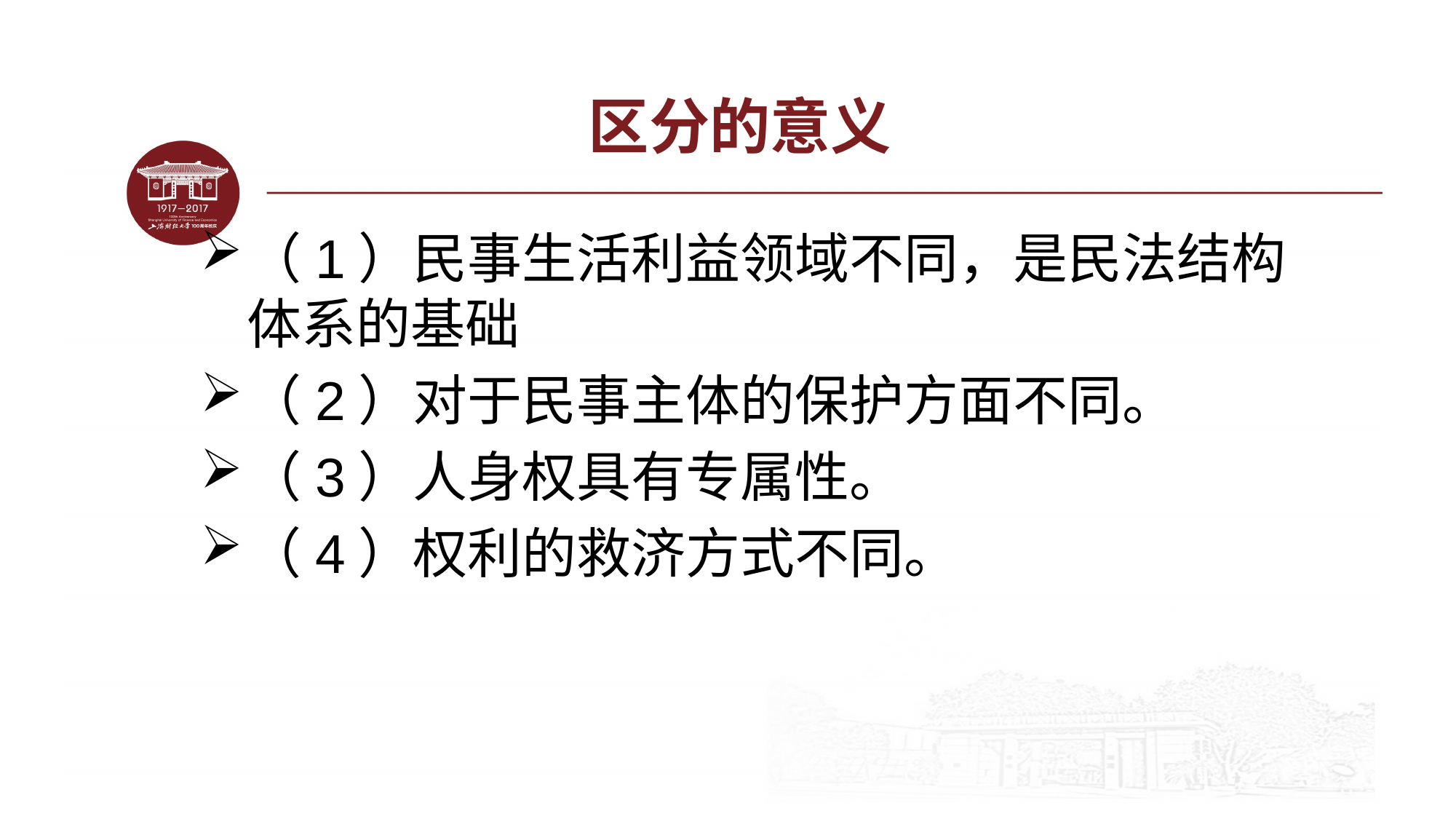

# 区分的意义
（1）民事生活利益领域不同，是民法结构体系的基础
（2）对于民事主体的保护方面不同。
（3）人身权具有专属性。
（4）权利的救济方式不同。